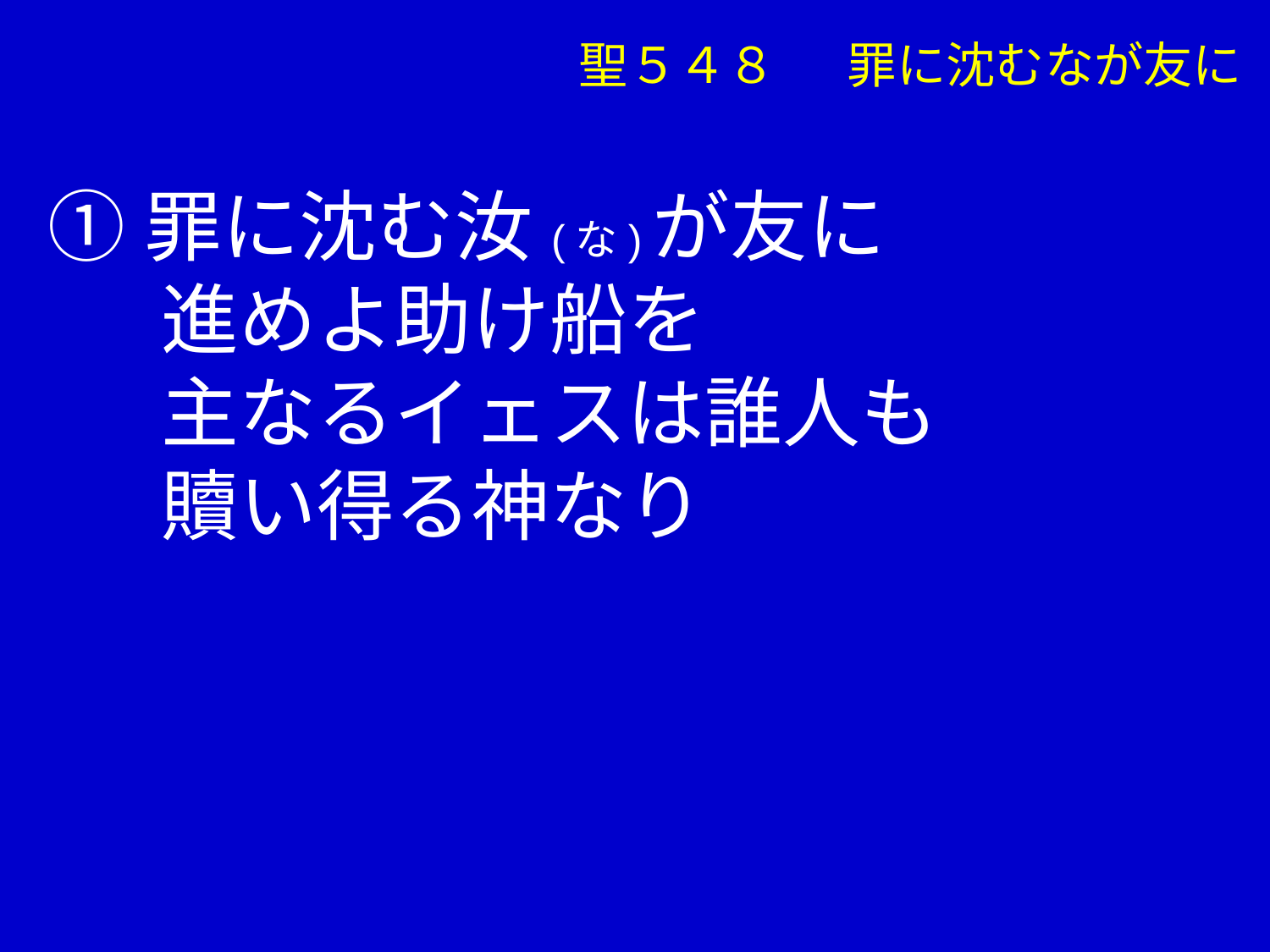

聖５４８  　罪に沈むなが友に
①罪に沈む汝(な)が友に
 　進めよ助け船を
 　主なるイェスは誰人も
 　贖い得る神なり